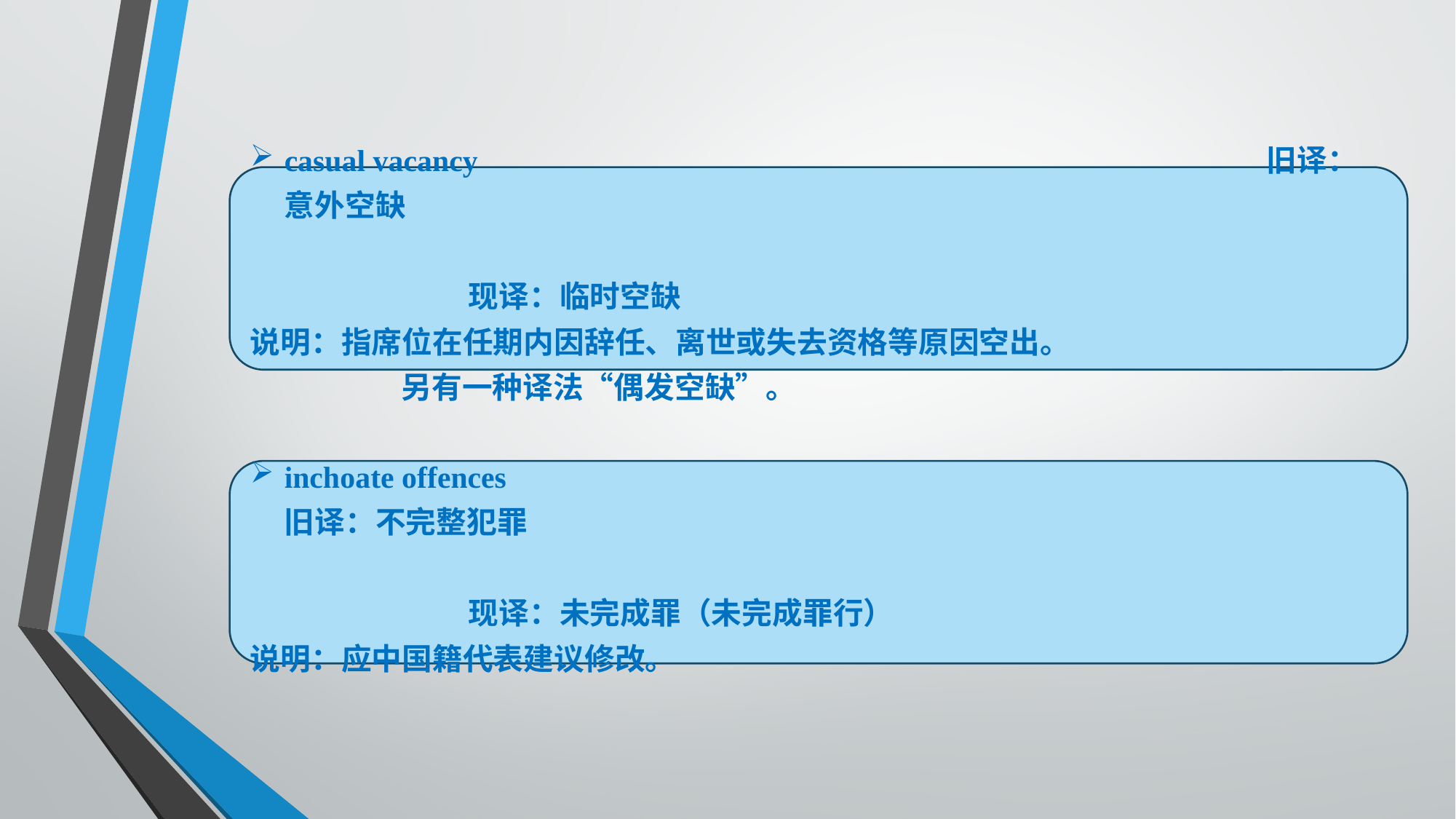

casual vacancy								旧译：意外空缺
												现译：临时空缺
说明：指席位在任期内因辞任、离世或失去资格等原因空出。
	     另有一种译法“偶发空缺”。
inchoate offences								旧译：不完整犯罪
												现译：未完成罪（未完成罪行）
说明：应中国籍代表建议修改。